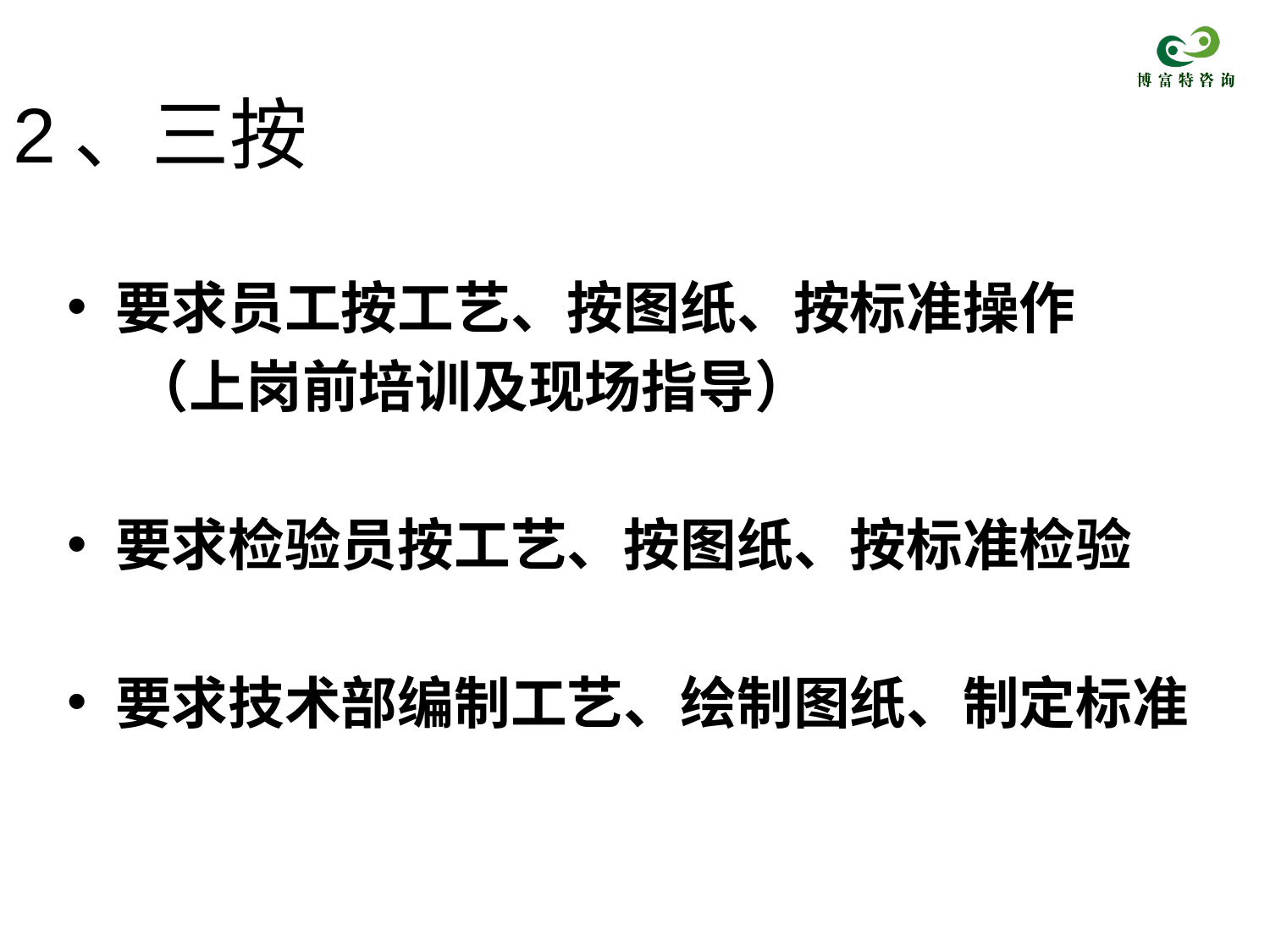

# 2、三按
要求员工按工艺、按图纸、按标准操作
    （上岗前培训及现场指导）

要求检验员按工艺、按图纸、按标准检验

要求技术部编制工艺、绘制图纸、制定标准